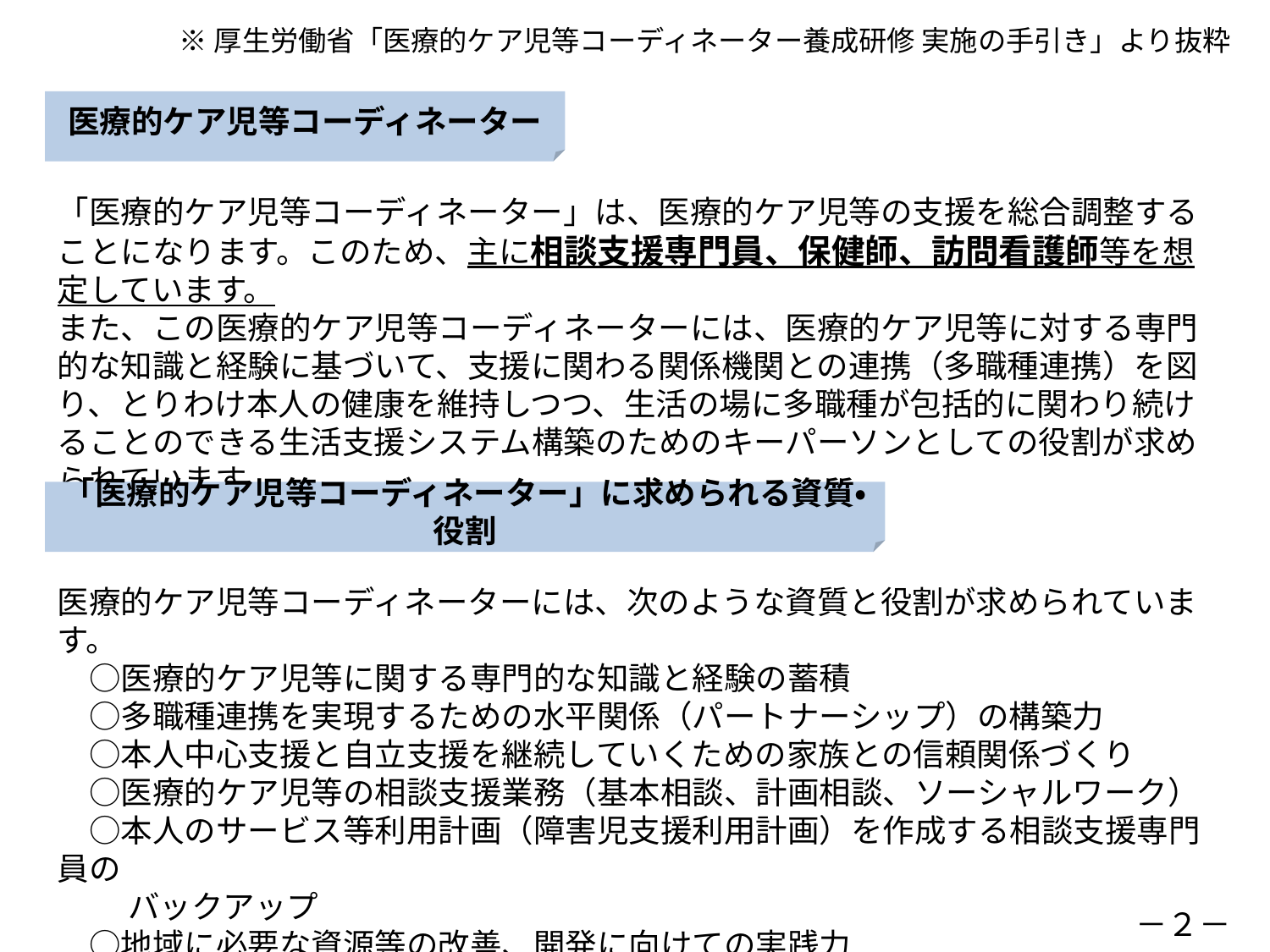

※厚生労働省「医療的ケア児等コーディネーター養成研修 実施の手引き」より抜粋
医療的ケア児等コーディネーター
「医療的ケア児等コーディネーター」は、医療的ケア児等の支援を総合調整することになります。このため、主に相談支援専門員、保健師、訪問看護師等を想定しています。
また、この医療的ケア児等コーディネーターには、医療的ケア児等に対する専門的な知識と経験に基づいて、支援に関わる関係機関との連携（多職種連携）を図り、とりわけ本人の健康を維持しつつ、生活の場に多職種が包括的に関わり続けることのできる生活支援システム構築のためのキーパーソンとしての役割が求められています。
「医療的ケア児等コーディネーター」に求められる資質・役割
医療的ケア児等コーディネーターには、次のような資質と役割が求められています。
　○医療的ケア児等に関する専門的な知識と経験の蓄積
　○多職種連携を実現するための水平関係（パートナーシップ）の構築力
　○本人中心支援と自立支援を継続していくための家族との信頼関係づくり
　○医療的ケア児等の相談支援業務（基本相談、計画相談、ソーシャルワーク）
　○本人のサービス等利用計画（障害児支援利用計画）を作成する相談支援専門員の
　 　バックアップ
　○地域に必要な資源等の改善、開発に向けての実践力
－２－